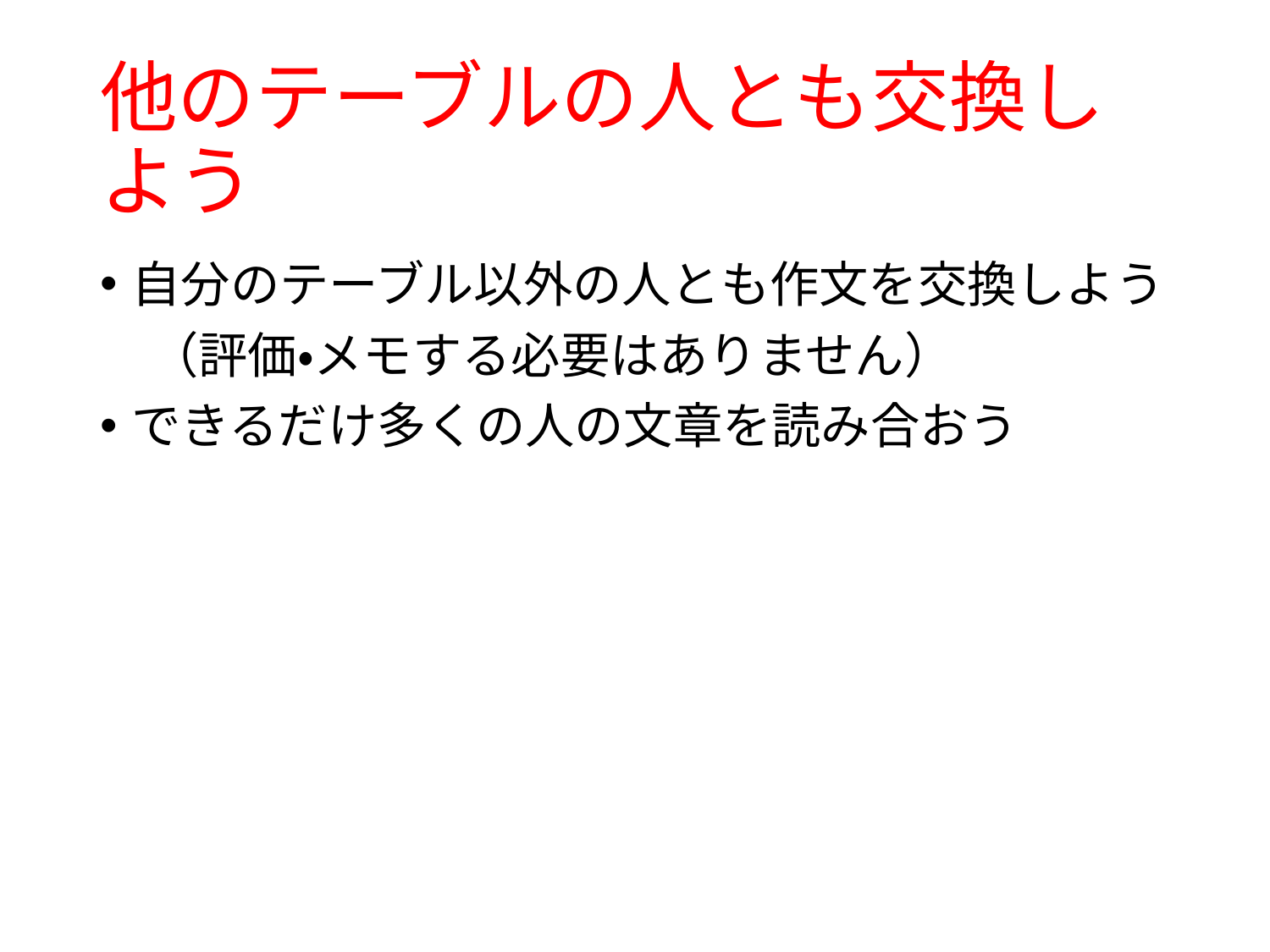

# 他のテーブルの人とも交換しよう
自分のテーブル以外の人とも作文を交換しよう
　（評価・メモする必要はありません）
できるだけ多くの人の文章を読み合おう